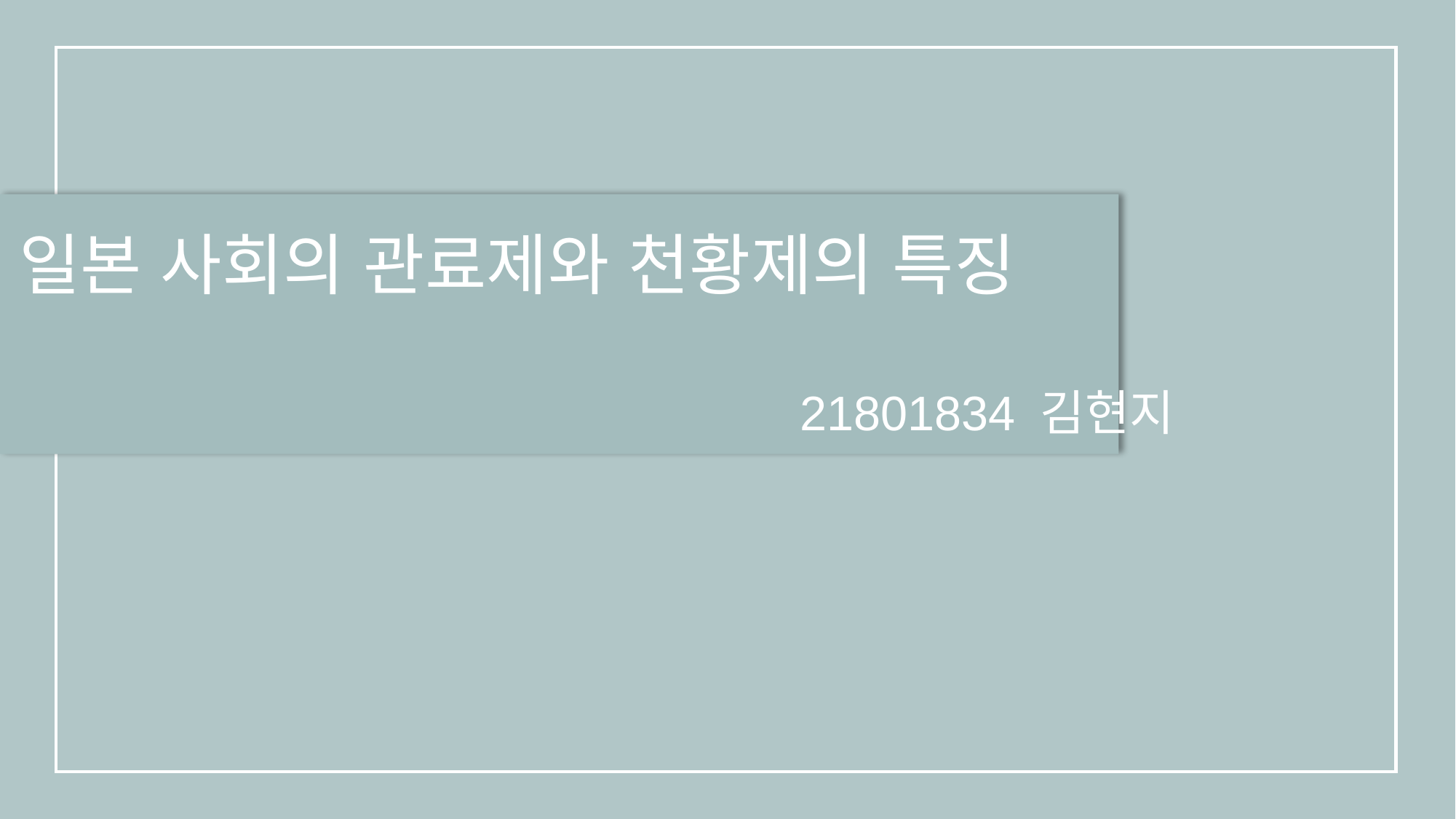

일본 사회의 관료제와 천황제의 특징

                                                          21801834 김현지